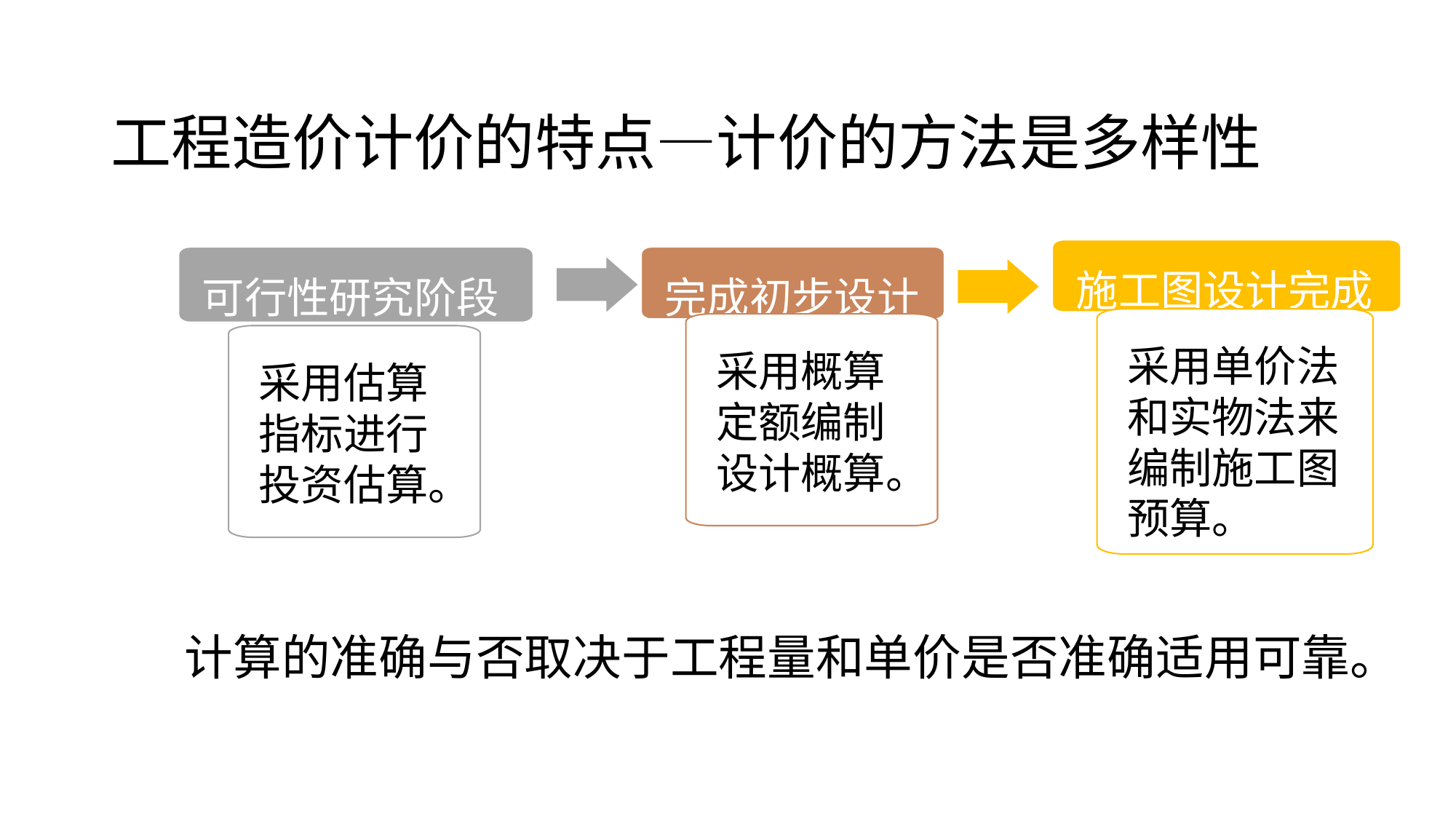

# 工程造价计价的特点—计价的方法是多样性
施工图设计完成
可行性研究阶段
完成初步设计

采用单价法和实物法来编制施工图预算。
采用概算定额编制设计概算。
采用估算指标进行投资估算。
计算的准确与否取决于工程量和单价是否准确适用可靠。